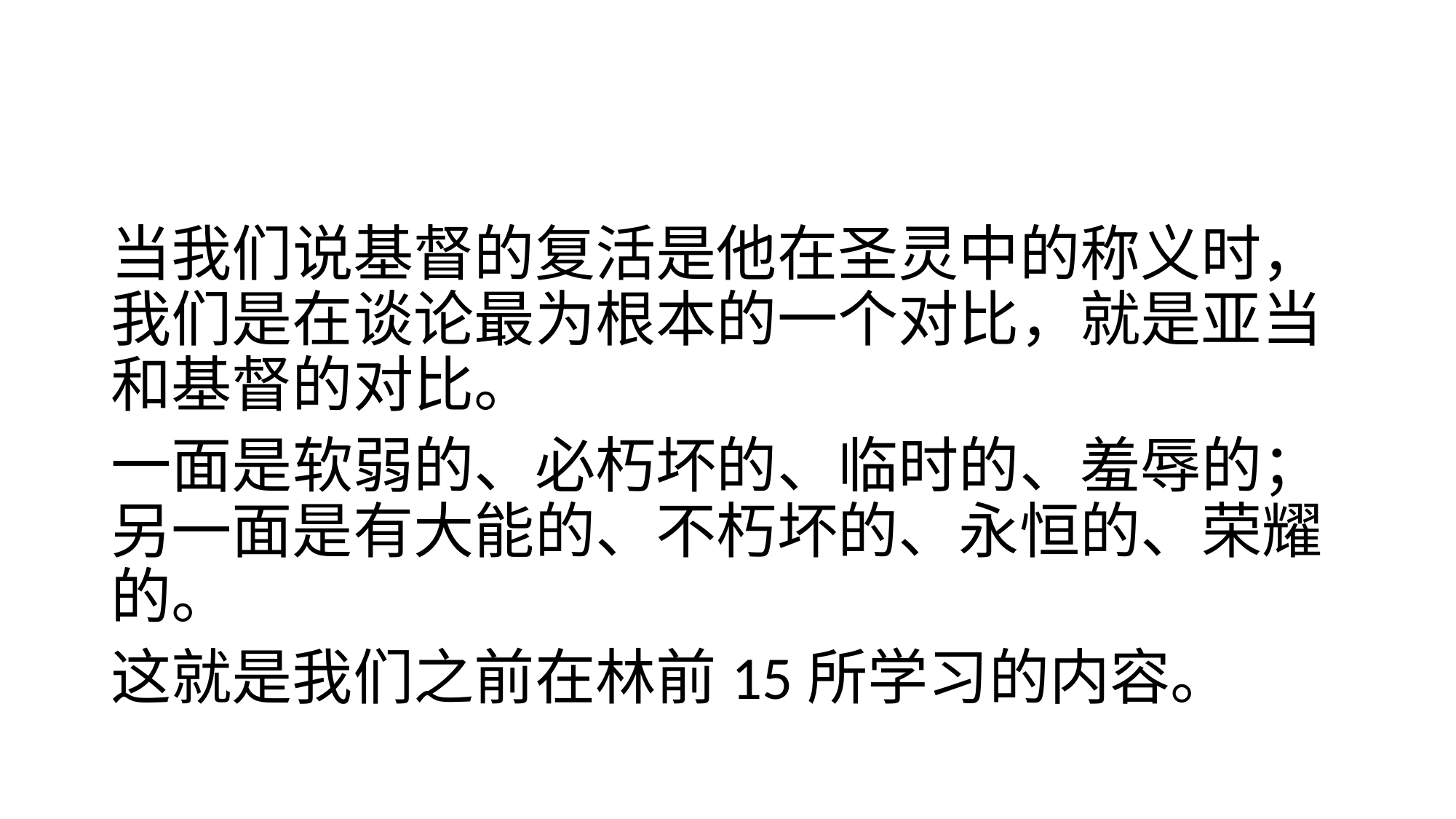

#
当我们说基督的复活是他在圣灵中的称义时，我们是在谈论最为根本的一个对比，就是亚当和基督的对比。
一面是软弱的、必朽坏的、临时的、羞辱的；另一面是有大能的、不朽坏的、永恒的、荣耀的。
这就是我们之前在林前15所学习的内容。